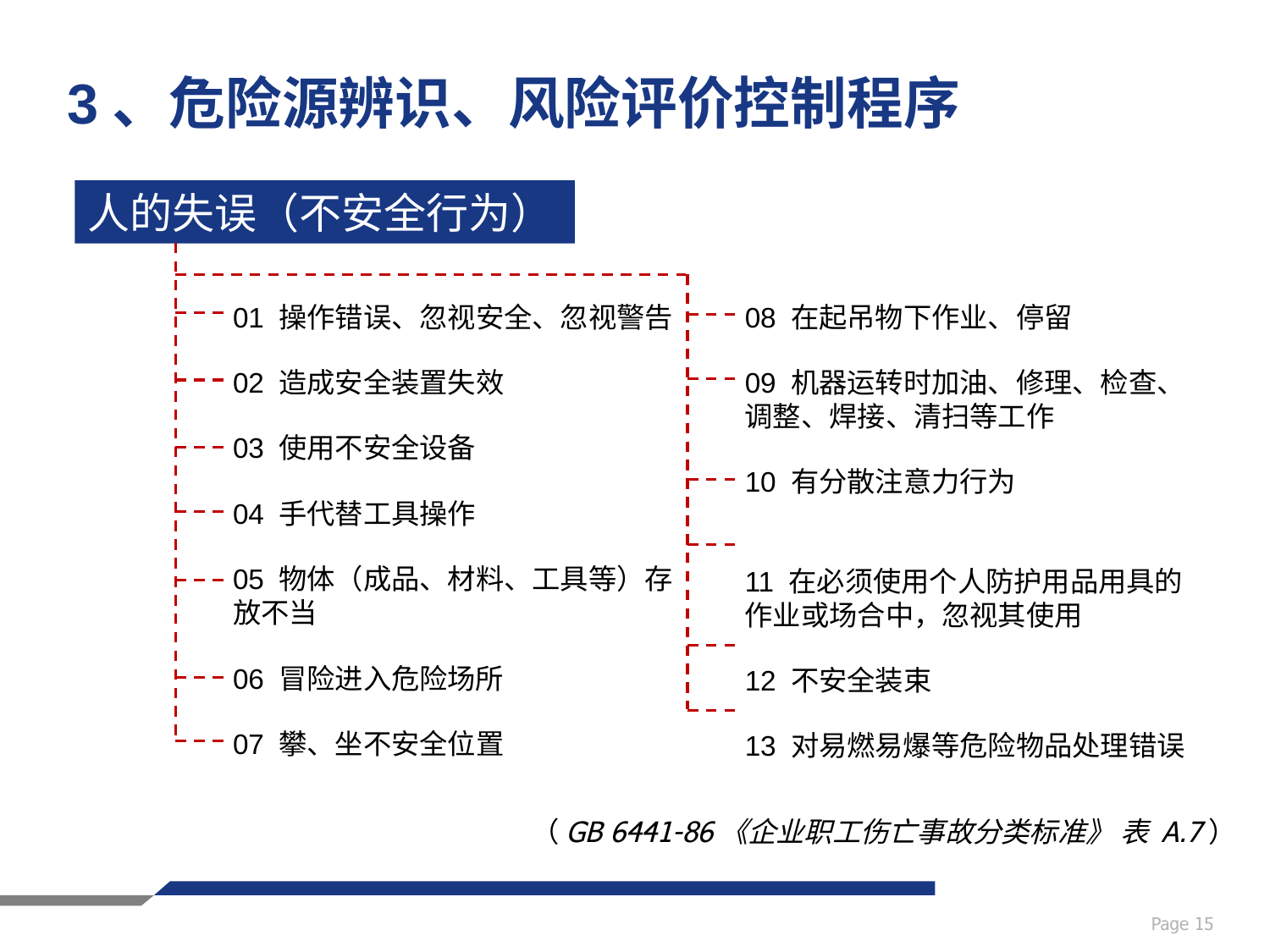

# 3、危险源辨识、风险评价控制程序
人的失误（不安全行为）
01 操作错误、忽视安全、忽视警告
02 造成安全装置失效
03 使用不安全设备
04 手代替工具操作
05 物体（成品、材料、工具等）存放不当
06 冒险进入危险场所
07 攀、坐不安全位置
08 在起吊物下作业、停留
09 机器运转时加油、修理、检查、调整、焊接、清扫等工作
10 有分散注意力行为
11 在必须使用个人防护用品用具的作业或场合中，忽视其使用
12 不安全装束
13 对易燃易爆等危险物品处理错误
（GB 6441-86《企业职工伤亡事故分类标准》 表 A.7）
Page 15